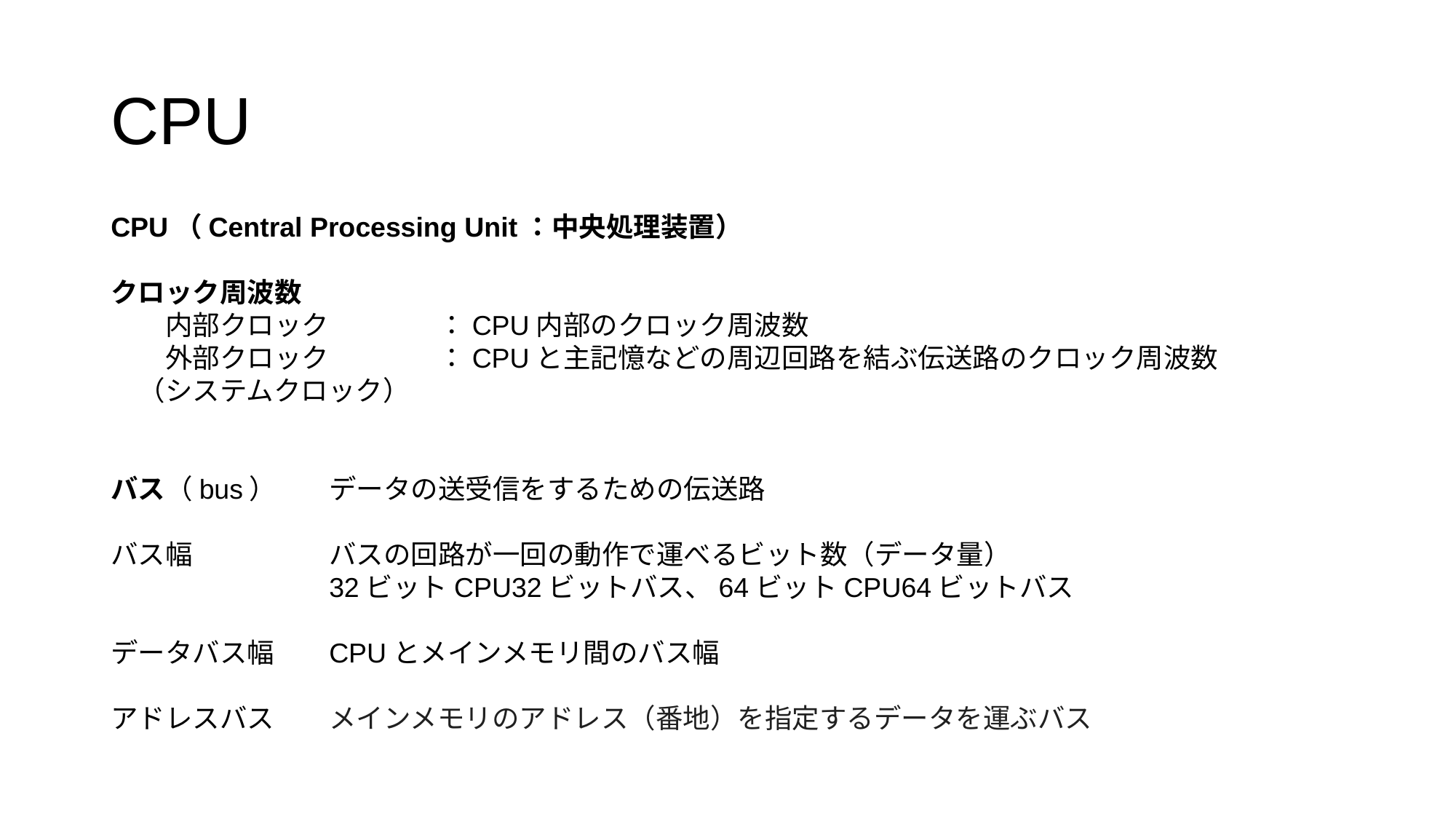

# CPU
CPU（Central Processing Unit：中央処理装置）

クロック周波数
　　内部クロック	：CPU内部のクロック周波数
　　外部クロック	：CPUと主記憶などの周辺回路を結ぶ伝送路のクロック周波数
　（システムクロック）

バス（bus）	データの送受信をするための伝送路

バス幅		バスの回路が一回の動作で運べるビット数（データ量）
		32ビットCPU32ビットバス、64ビットCPU64ビットバス

データバス幅	CPUとメインメモリ間のバス幅

アドレスバス	メインメモリのアドレス（番地）を指定するデータを運ぶバス